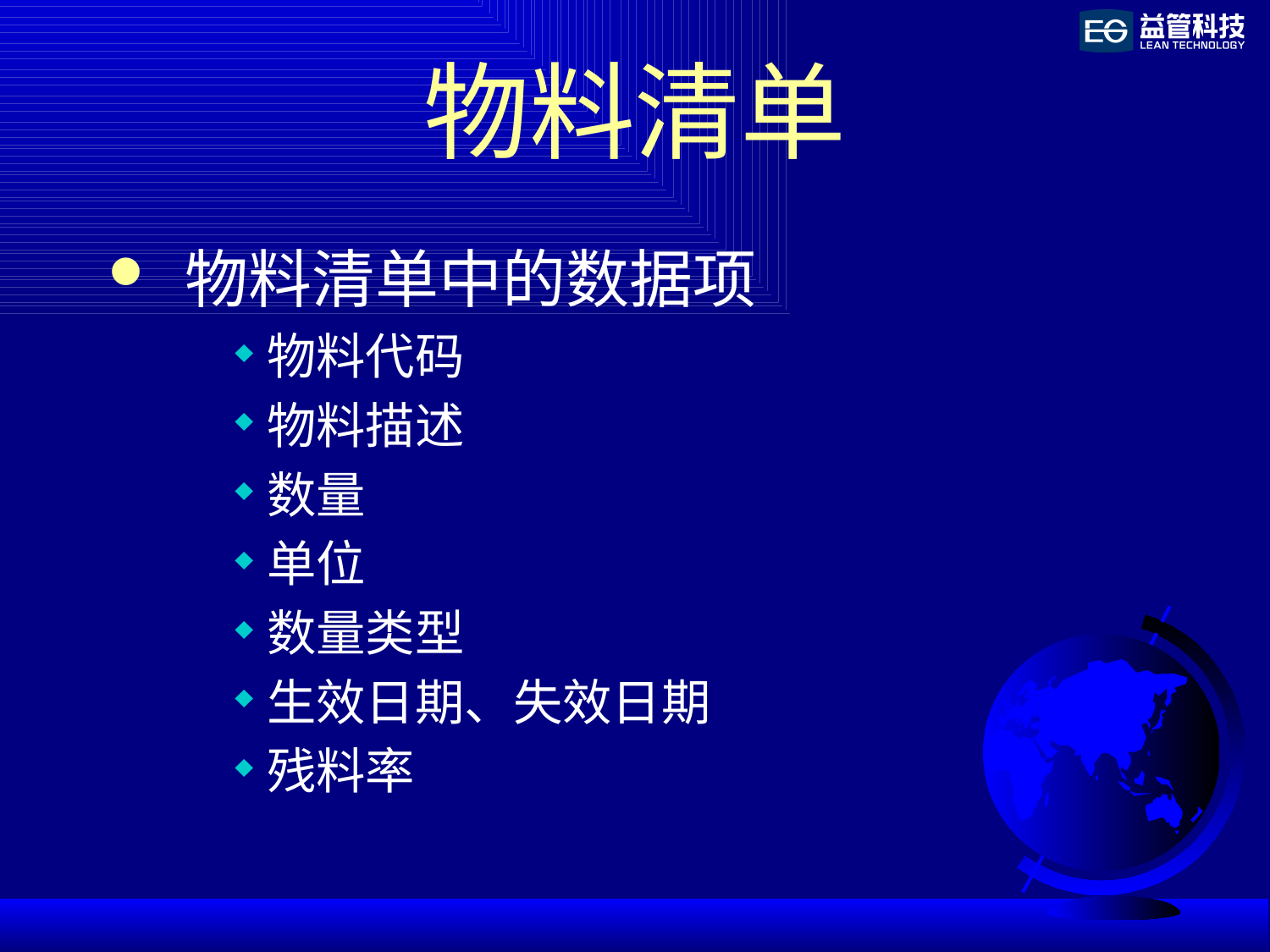

# 物料清单
 物料清单中的数据项
物料代码
物料描述
数量
单位
数量类型
生效日期、失效日期
残料率
11